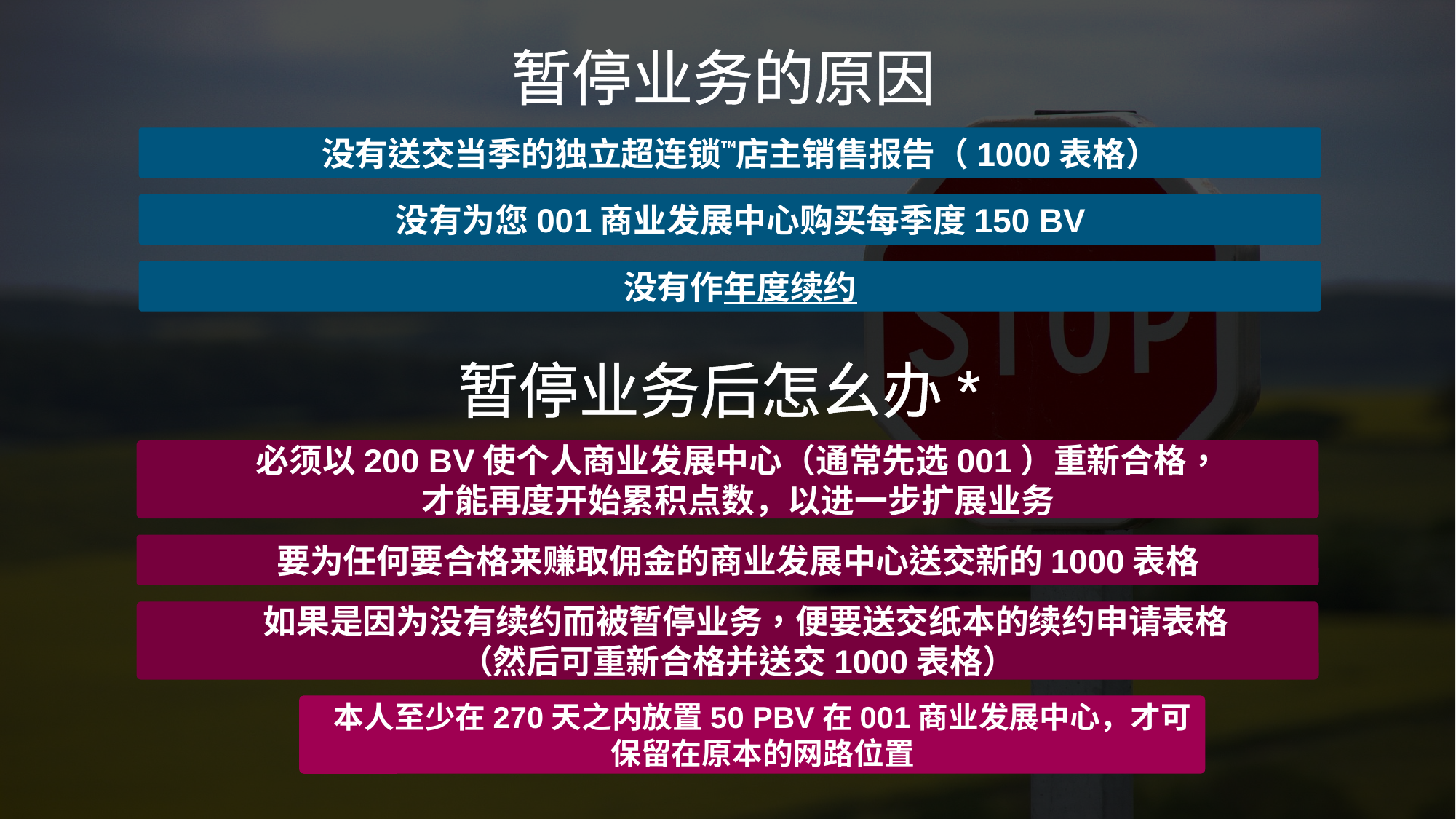

暂停业务的原因
没有送交当季的独立超连锁™店主销售报告（1000表格）
没有为您001商业发展中心购买每季度150 BV
没有作年度续约
暂停业务后怎幺办*
必须以200 BV使个人商业发展中心（通常先选001）重新合格，
才能再度开始累积点数，以进一步扩展业务
要为任何要合格来赚取佣金的商业发展中心送交新的1000表格
 如果是因为没有续约而被暂停业务，便要送交纸本的续约申请表格
（然后可重新合格并送交1000表格）
本人至少在270天之内放置50 PBV在001商业发展中心，才可保留在原本的网路位置